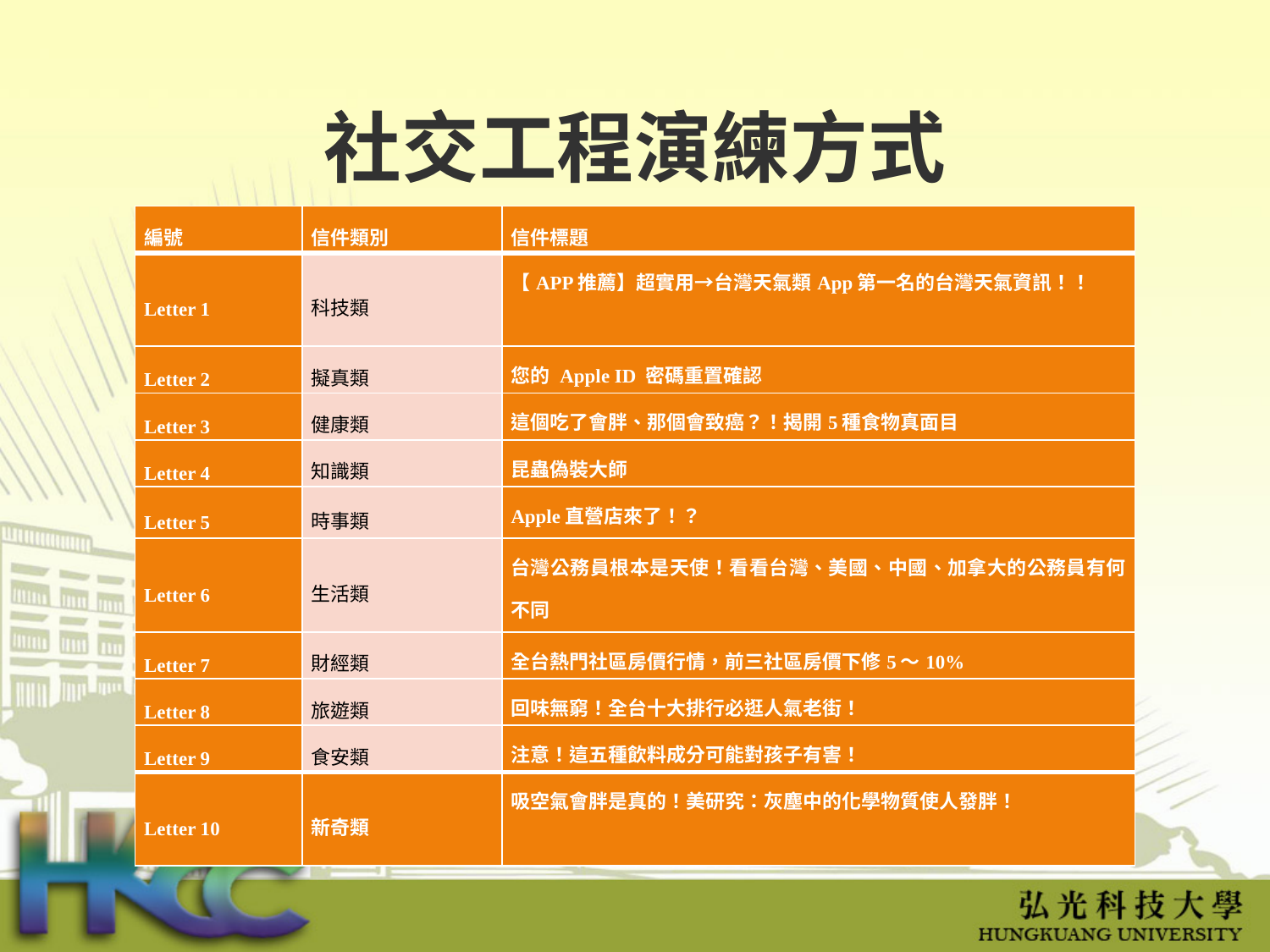

# 社交工程演練方式
| 編號 | 信件類別 | 信件標題 |
| --- | --- | --- |
| Letter 1 | 科技類 | 【APP推薦】超實用→台灣天氣類App第一名的台灣天氣資訊！！ |
| Letter 2 | 擬真類 | 您的 Apple ID 密碼重置確認 |
| Letter 3 | 健康類 | 這個吃了會胖、那個會致癌？！揭開5種食物真面目 |
| Letter 4 | 知識類 | 昆蟲偽裝大師 |
| Letter 5 | 時事類 | Apple直營店來了！？ |
| Letter 6 | 生活類 | 台灣公務員根本是天使！看看台灣、美國、中國、加拿大的公務員有何不同 |
| Letter 7 | 財經類 | 全台熱門社區房價行情，前三社區房價下修5～10% |
| Letter 8 | 旅遊類 | 回味無窮！全台十大排行必逛人氣老街！ |
| Letter 9 | 食安類 | 注意！這五種飲料成分可能對孩子有害！ |
| Letter 10 | 新奇類 | 吸空氣會胖是真的！美研究：灰塵中的化學物質使人發胖！ |